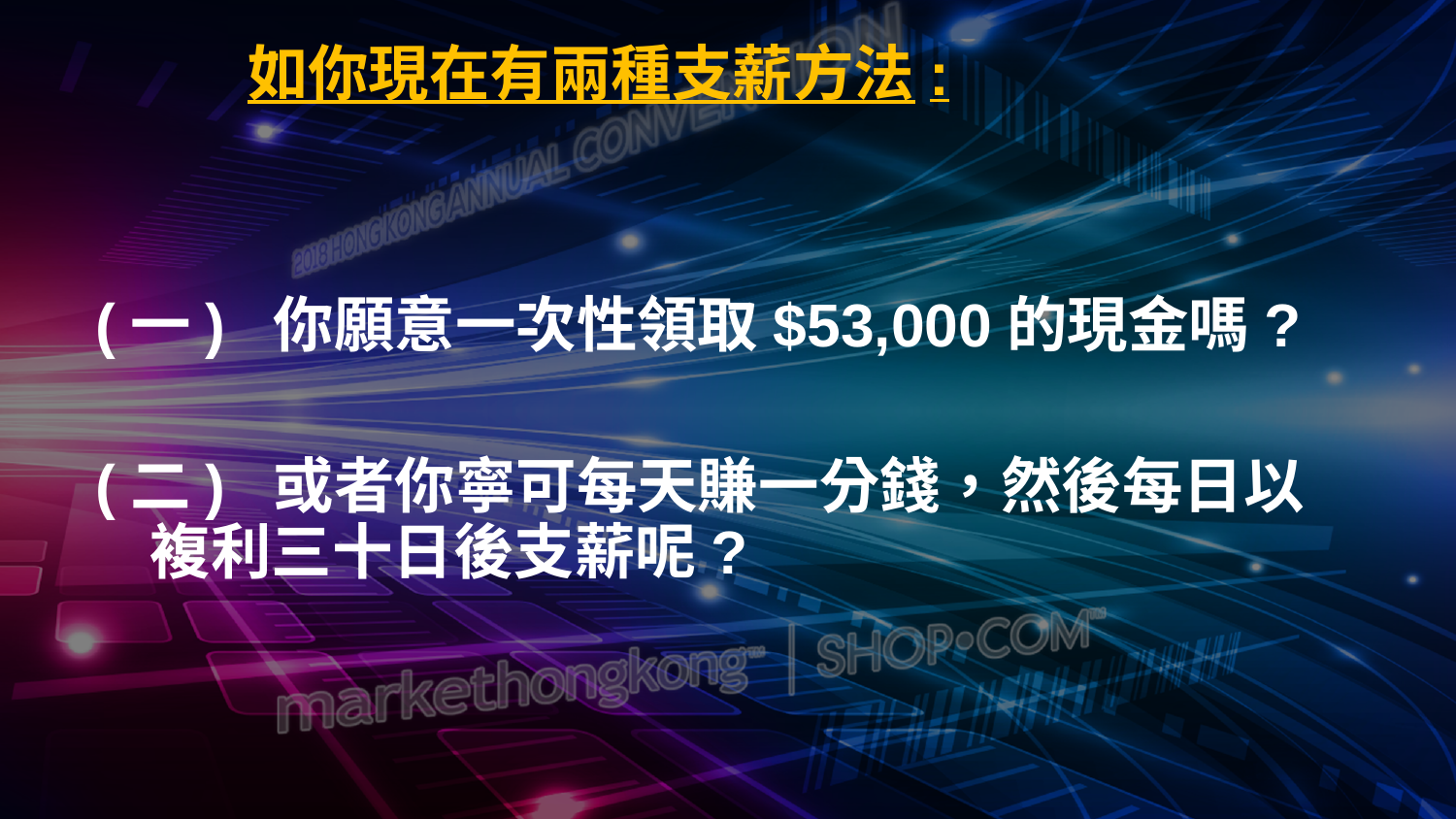

# 如你現在有兩種支薪方法:

(一)  你願意一次性領取$53,000的現金嗎?

(二)  或者你寧可每天賺一分錢，然後每日以複利三十日後支薪呢?